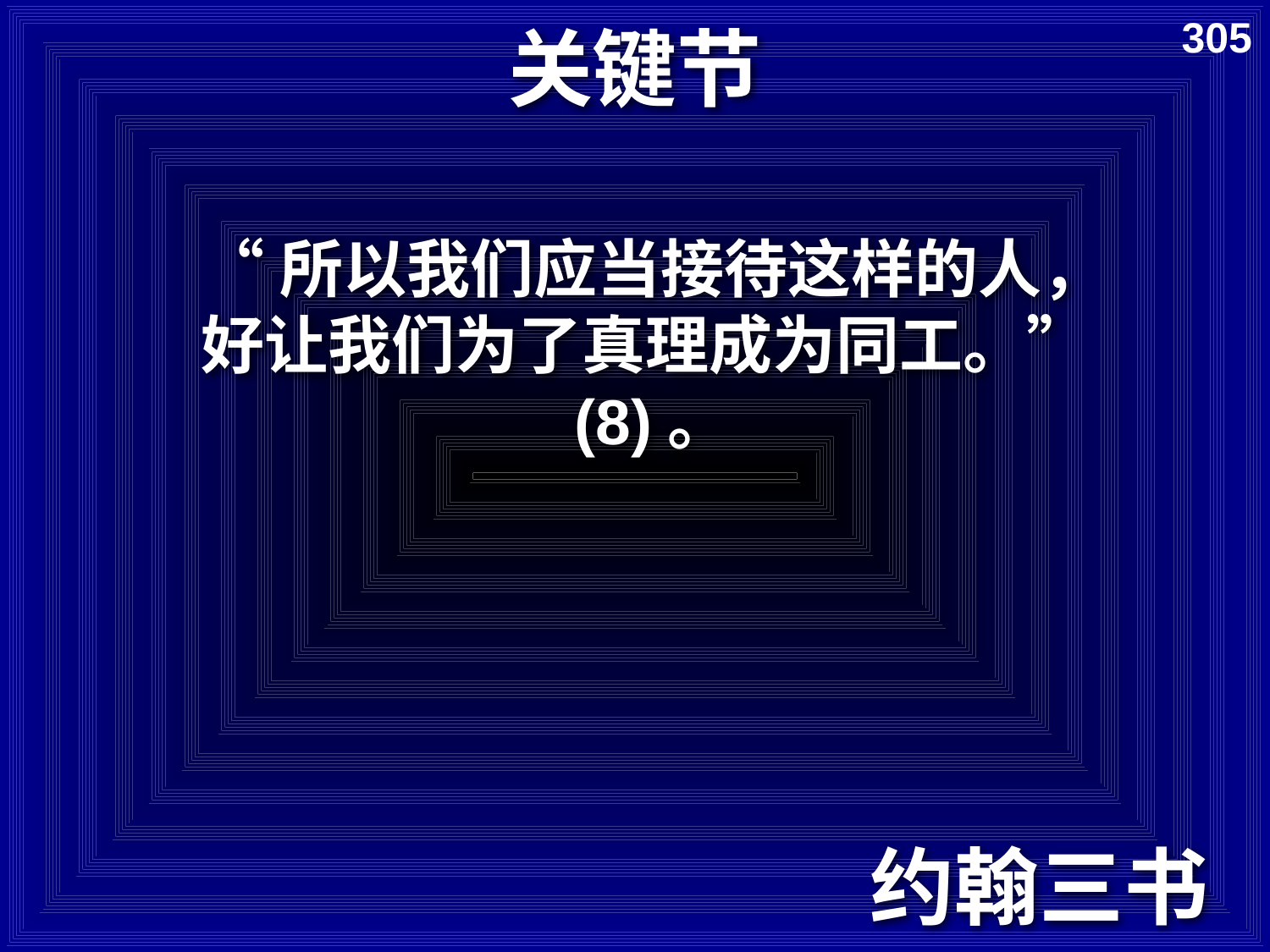

# 关键节
305

“所以我们应当接待这样的人，
好让我们为了真理成为同工。”
(8)。
约翰三书